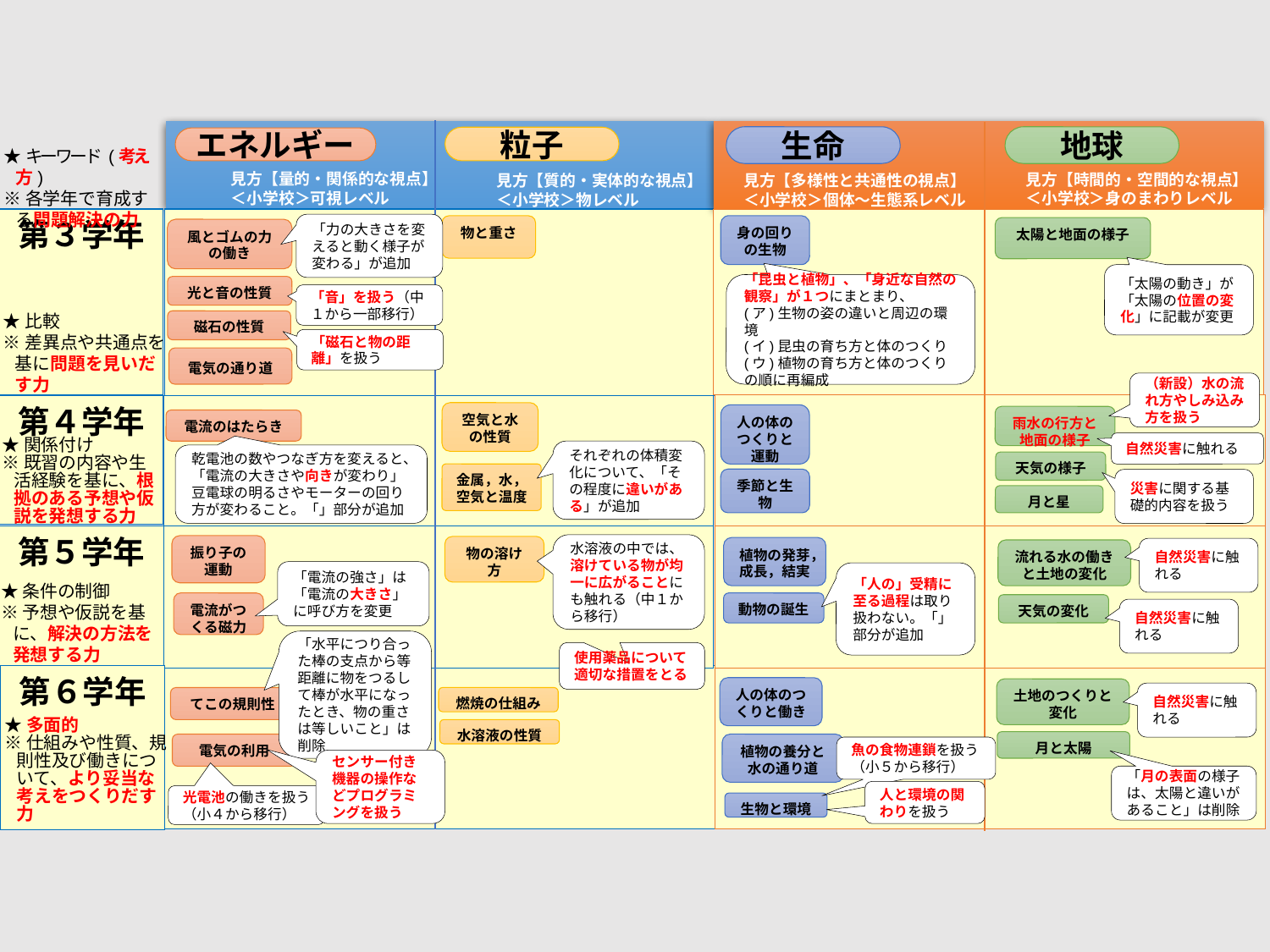

生命
地球
粒子
エネルギー
★キーワード (考え方)
※各学年で育成する問題解決の力
見方【量的・関係的な視点】
＜小学校＞可視レベル
見方【時間的・空間的な視点】
＜小学校＞身のまわりレベル
見方【質的・実体的な視点】
＜小学校＞物レベル
見方【多様性と共通性の視点】
＜小学校＞個体～生態系レベル
第３学年

「力の大きさを変えると動く様子が変わる」が追加
身の回りの生物
物と重さ
太陽と地面の様子
風とゴムの力の働き
「太陽の動き」が「太陽の位置の変化」に記載が変更
「昆虫と植物」、「身近な自然の観察」が１つにまとまり、
(ア)生物の姿の違いと周辺の環境
(イ)昆虫の育ち方と体のつくり
(ウ)植物の育ち方と体のつくり
の順に再編成
光と音の性質
「音」を扱う（中１から一部移行）
★比較
※差異点や共通点を基に問題を見いだす力
磁石の性質
「磁石と物の距離」を扱う
電気の通り道
（新設）水の流れ方やしみ込み方を扱う

第４学年

空気と水の性質
人の体のつくりと運動
雨水の行方と地面の様子
電流のはたらき
★関係付け
※既習の内容や生活経験を基に、根拠のある予想や仮説を発想する力
自然災害に触れる
それぞれの体積変化について、「その程度に違いがある」が追加
乾電池の数やつなぎ方を変えると、「電流の大きさや向きが変わり」豆電球の明るさやモーターの回り方が変わること。「」部分が追加
天気の様子
金属，水，空気と温度
季節と生物
災害に関する基礎的内容を扱う
月と星
第５学年

水溶液の中では、溶けている物が均一に広がることにも触れる（中１から移行）
振り子の運動
物の溶け方
植物の発芽，成長，結実
自然災害に触れる
流れる水の働きと土地の変化
「電流の強さ」は「電流の大きさ」に呼び方を変更
「人の」受精に至る過程は取り扱わない。「」部分が追加
★条件の制御
※予想や仮説を基に、解決の方法を発想する力
動物の誕生
電流がつくる磁力
天気の変化
自然災害に触れる
「水平につり合った棒の支点から等距離に物をつるして棒が水平になったとき、物の重さは等しいこと」は削除
使用薬品について適切な措置をとる
第６学年

人の体のつくりと働き
土地のつくりと変化
自然災害に触れる
てこの規則性
燃焼の仕組み
★多面的
※仕組みや性質、規則性及び働きについて、より妥当な考えをつくりだす力
水溶液の性質
月と太陽
電気の利用
植物の養分と水の通り道
魚の食物連鎖を扱う（小５から移行）
センサー付き機器の操作などプログラミングを扱う
「月の表面の様子は、太陽と違いがあること」は削除
人と環境の関わりを扱う
光電池の働きを扱う（小４から移行）
生物と環境